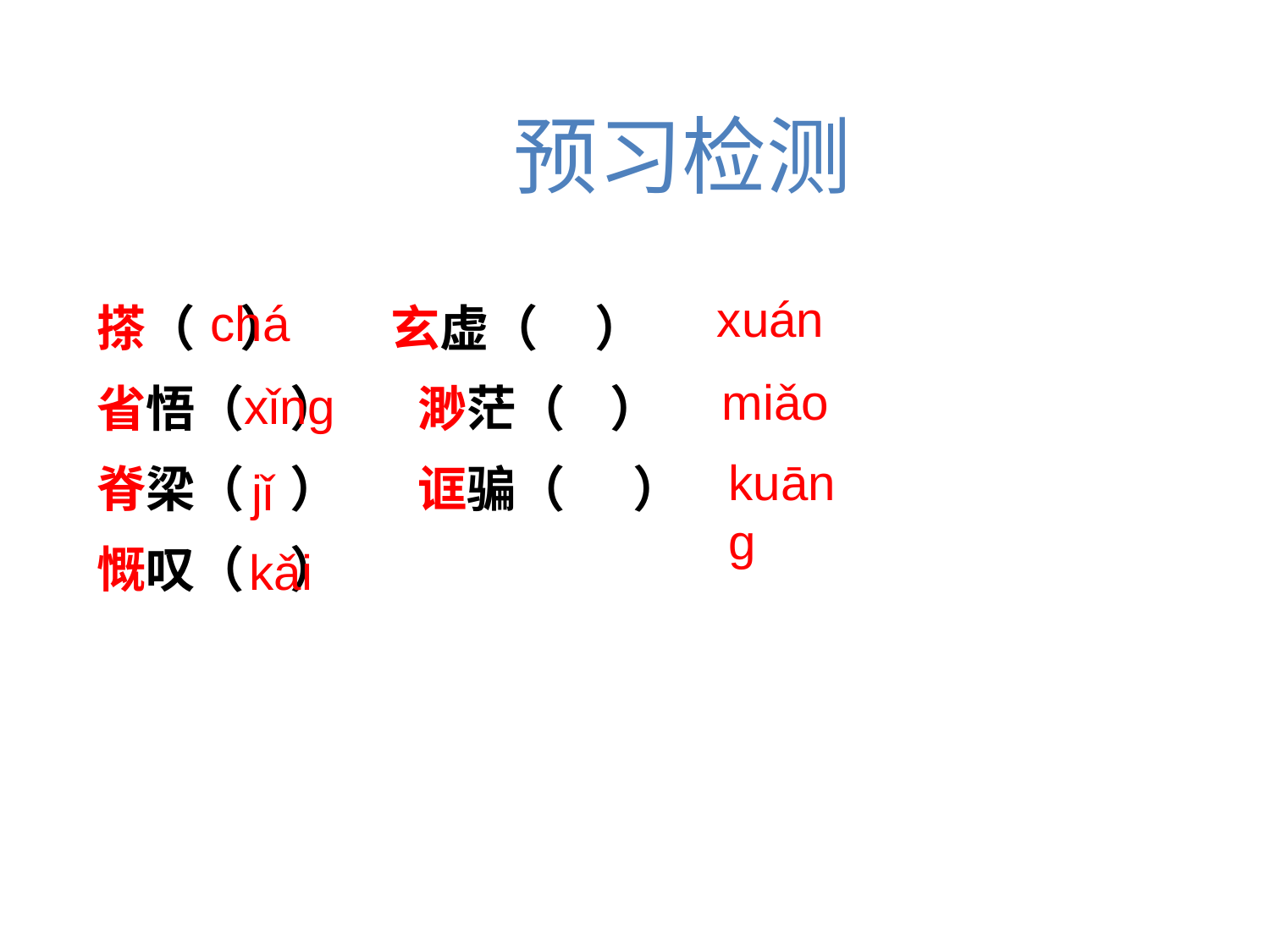

预习检测

搽（    ）         玄虚（     ）
省悟（    ）       渺茫（    ）
脊梁（    ）       诓骗（      ）
慨叹（    ）
xuán
chá
miǎo
xǐnɡ
kuānɡ
jǐ
kǎi